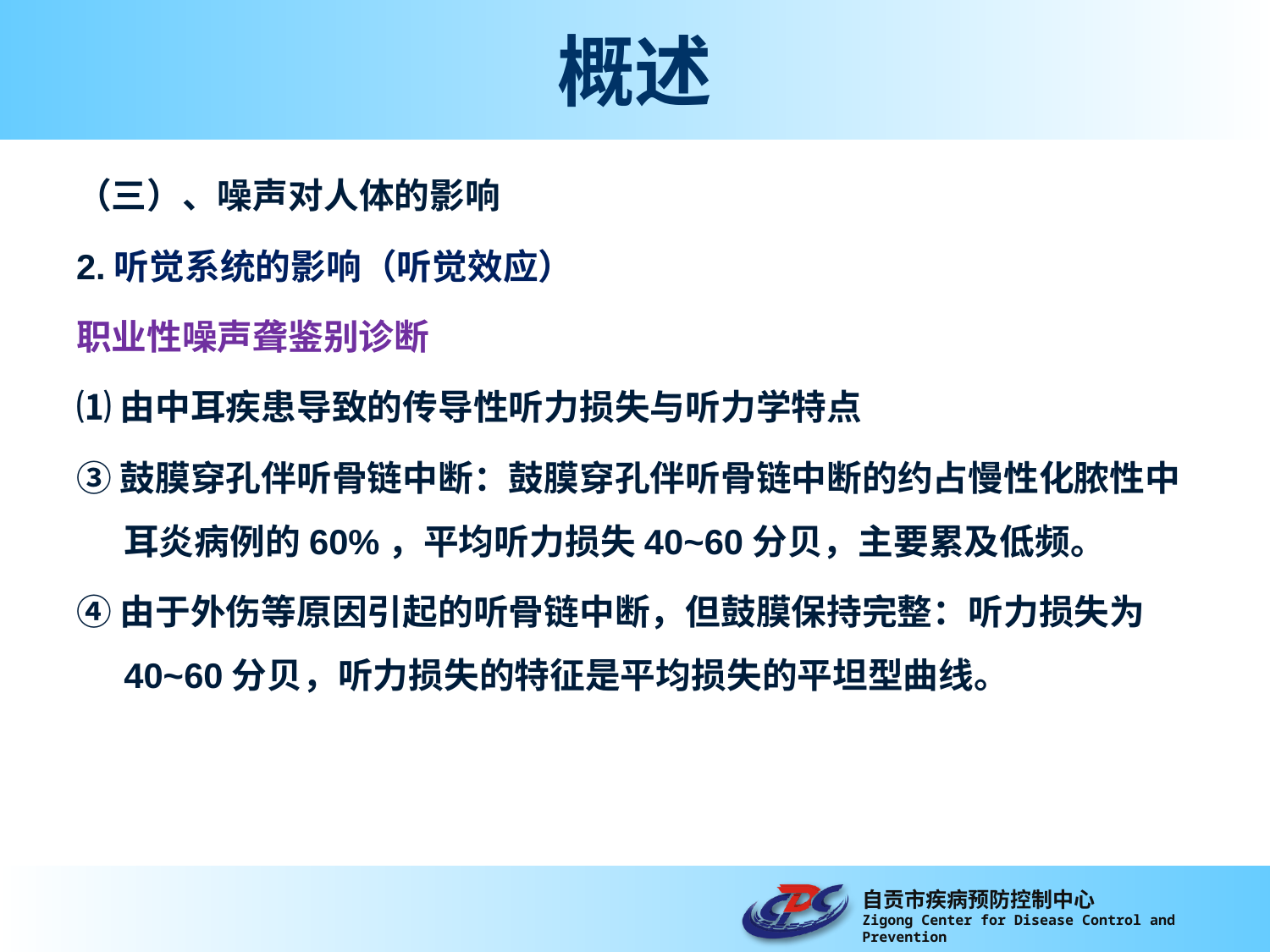

# 概述
（三）、噪声对人体的影响
2.听觉系统的影响（听觉效应）
职业性噪声聋鉴别诊断
⑴由中耳疾患导致的传导性听力损失与听力学特点
③鼓膜穿孔伴听骨链中断：鼓膜穿孔伴听骨链中断的约占慢性化脓性中耳炎病例的60%，平均听力损失40~60分贝，主要累及低频。
④由于外伤等原因引起的听骨链中断，但鼓膜保持完整：听力损失为40~60分贝，听力损失的特征是平均损失的平坦型曲线。

52